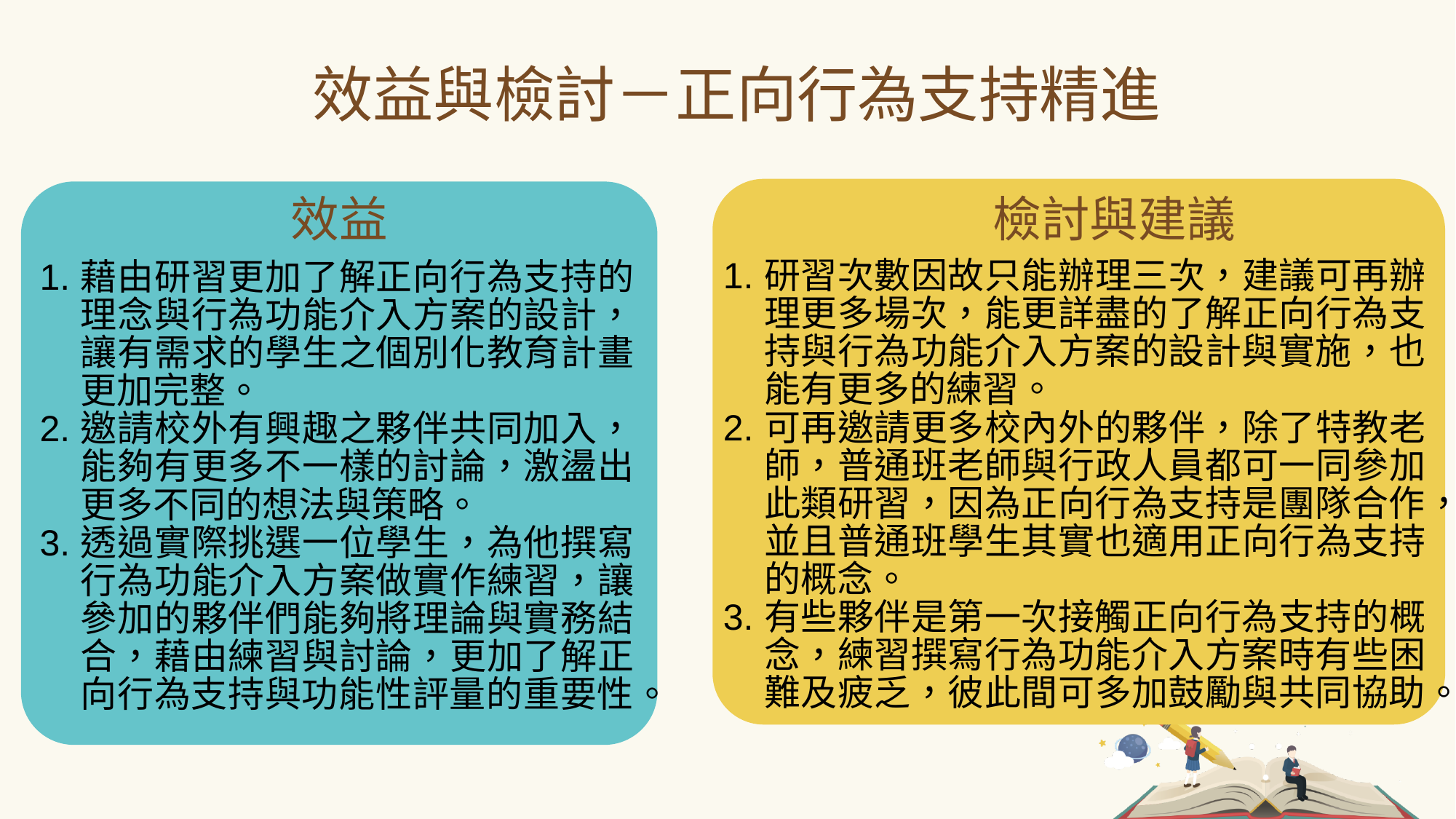

效益與檢討－正向行為支持精進

效益
藉由研習更加了解正向行為支持的理念與行為功能介入方案的設計，讓有需求的學生之個別化教育計畫更加完整。
邀請校外有興趣之夥伴共同加入，能夠有更多不一樣的討論，激盪出更多不同的想法與策略。
透過實際挑選一位學生，為他撰寫行為功能介入方案做實作練習，讓參加的夥伴們能夠將理論與實務結合，藉由練習與討論，更加了解正向行為支持與功能性評量的重要性。
檢討與建議
研習次數因故只能辦理三次，建議可再辦理更多場次，能更詳盡的了解正向行為支持與行為功能介入方案的設計與實施，也能有更多的練習。
可再邀請更多校內外的夥伴，除了特教老師，普通班老師與行政人員都可一同參加此類研習，因為正向行為支持是團隊合作，並且普通班學生其實也適用正向行為支持的概念。
有些夥伴是第一次接觸正向行為支持的概念，練習撰寫行為功能介入方案時有些困難及疲乏，彼此間可多加鼓勵與共同協助。